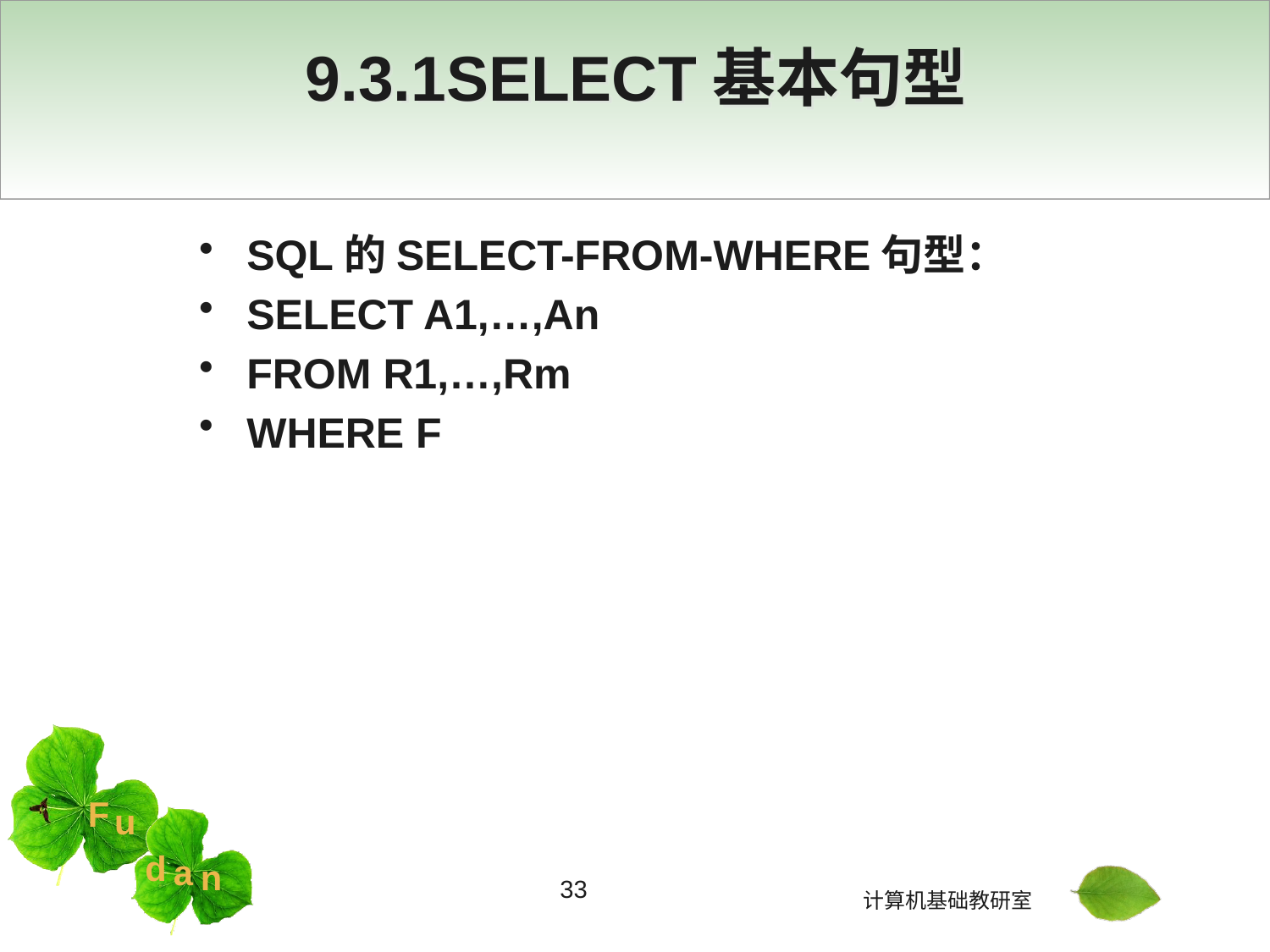

# 9.3.1SELECT基本句型
SQL的SELECT-FROM-WHERE句型：
SELECT A1,…,An
FROM R1,…,Rm
WHERE F

33